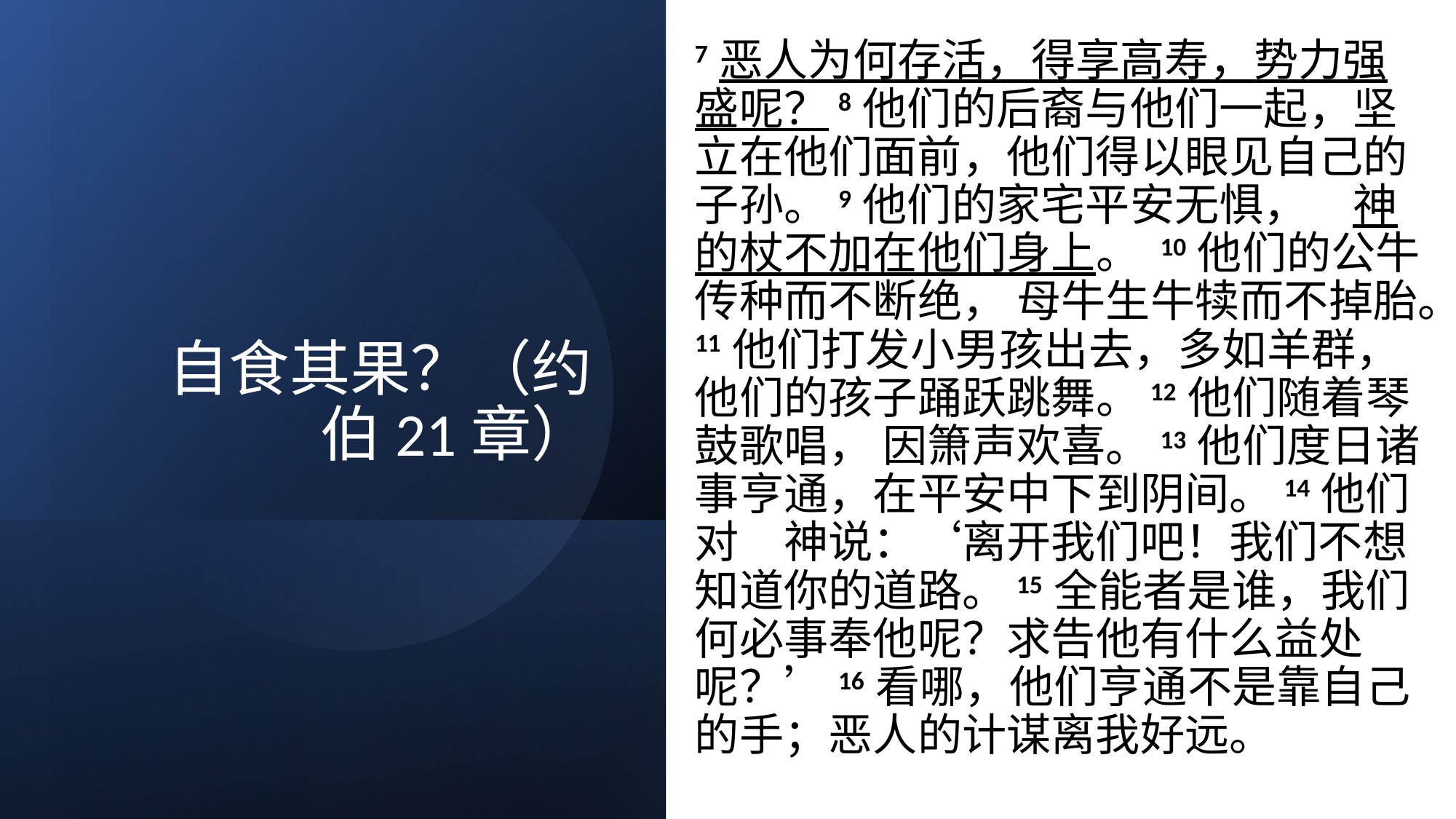

7 恶人为何存活，得享高寿，势力强盛呢？8 他们的后裔与他们一起，坚立在他们面前，他们得以眼见自己的子孙。9 他们的家宅平安无惧，　神的杖不加在他们身上。 10 他们的公牛传种而不断绝， 母牛生牛犊而不掉胎。11 他们打发小男孩出去，多如羊群， 他们的孩子踊跃跳舞。12 他们随着琴鼓歌唱， 因箫声欢喜。13 他们度日诸事亨通，在平安中下到阴间。14 他们对　神说：‘离开我们吧！我们不想知道你的道路。15 全能者是谁，我们何必事奉他呢？求告他有什么益处呢？’16 看哪，他们亨通不是靠自己的手；恶人的计谋离我好远。

# 自食其果？（约伯21章）